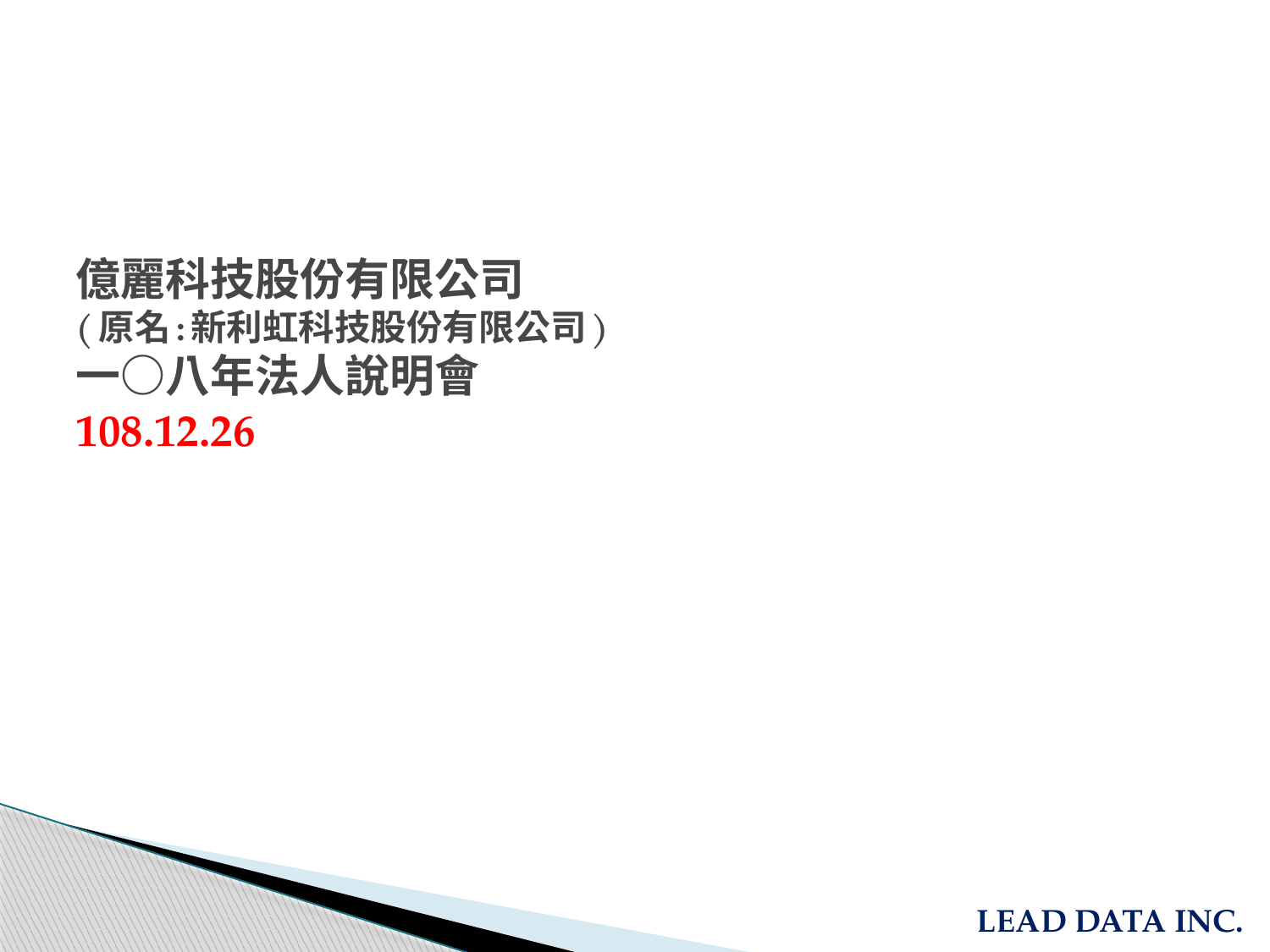

# 億麗科技股份有限公司 (原名:新利虹科技股份有限公司) 一○八年法人說明會 108.12.26
LEAD DATA INC.